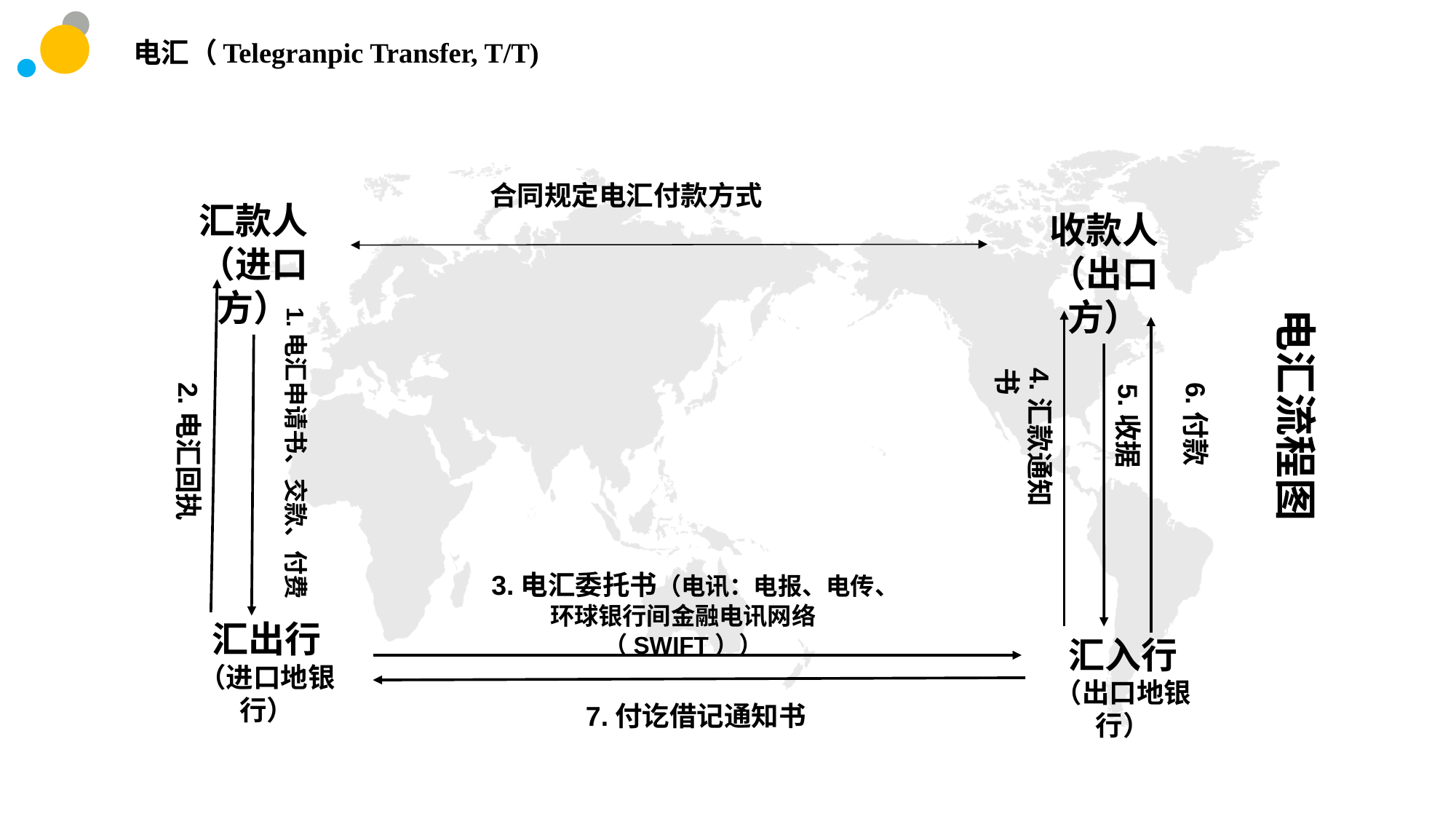

电汇（Telegranpic Transfer, T/T)
合同规定电汇付款方式
汇款人
（进口方）
收款人
（出口方）

1.电汇申请书、交款、付费
电汇流程图
4.汇款通知书
2.电汇回执
6.付款
5.收据
3.电汇委托书（电讯：电报、电传、环球银行间金融电讯网络（SWIFT））
汇出行
（进口地银行）
汇入行
（出口地银行）
7.付讫借记通知书